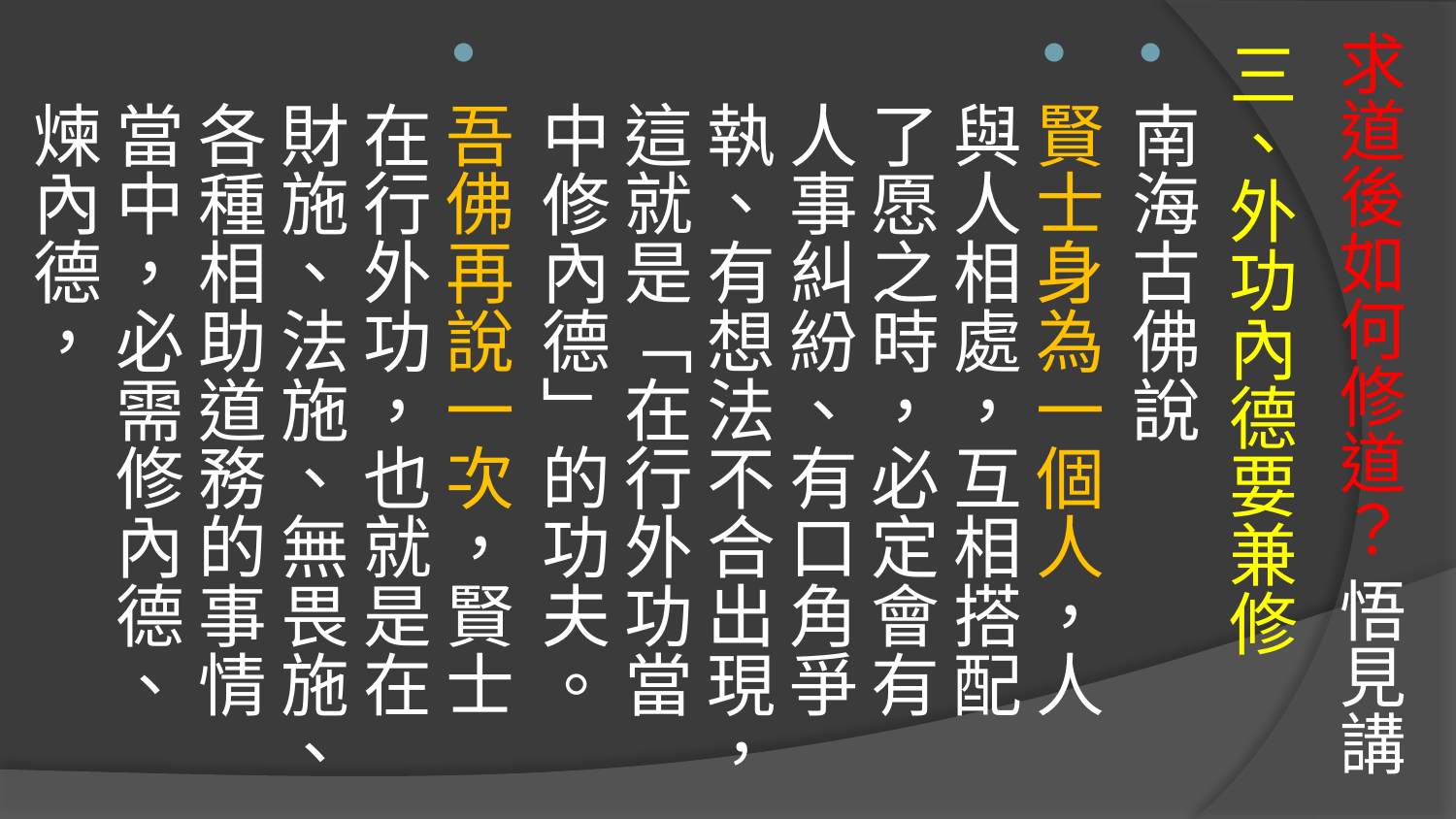

三、外功內德要兼修
南海古佛說
賢士身為一個人，人與人相處，互相搭配了愿之時，必定會有人事糾紛、有口角爭執、有想法不合出現，這就是「在行外功當中修內德」的功夫。
吾佛再說一次，賢士在行外功，也就是在財施、法施、無畏施、各種相助道務的事情當中，必需修內德、煉內德，
# 求道後如何修道？ 悟見講